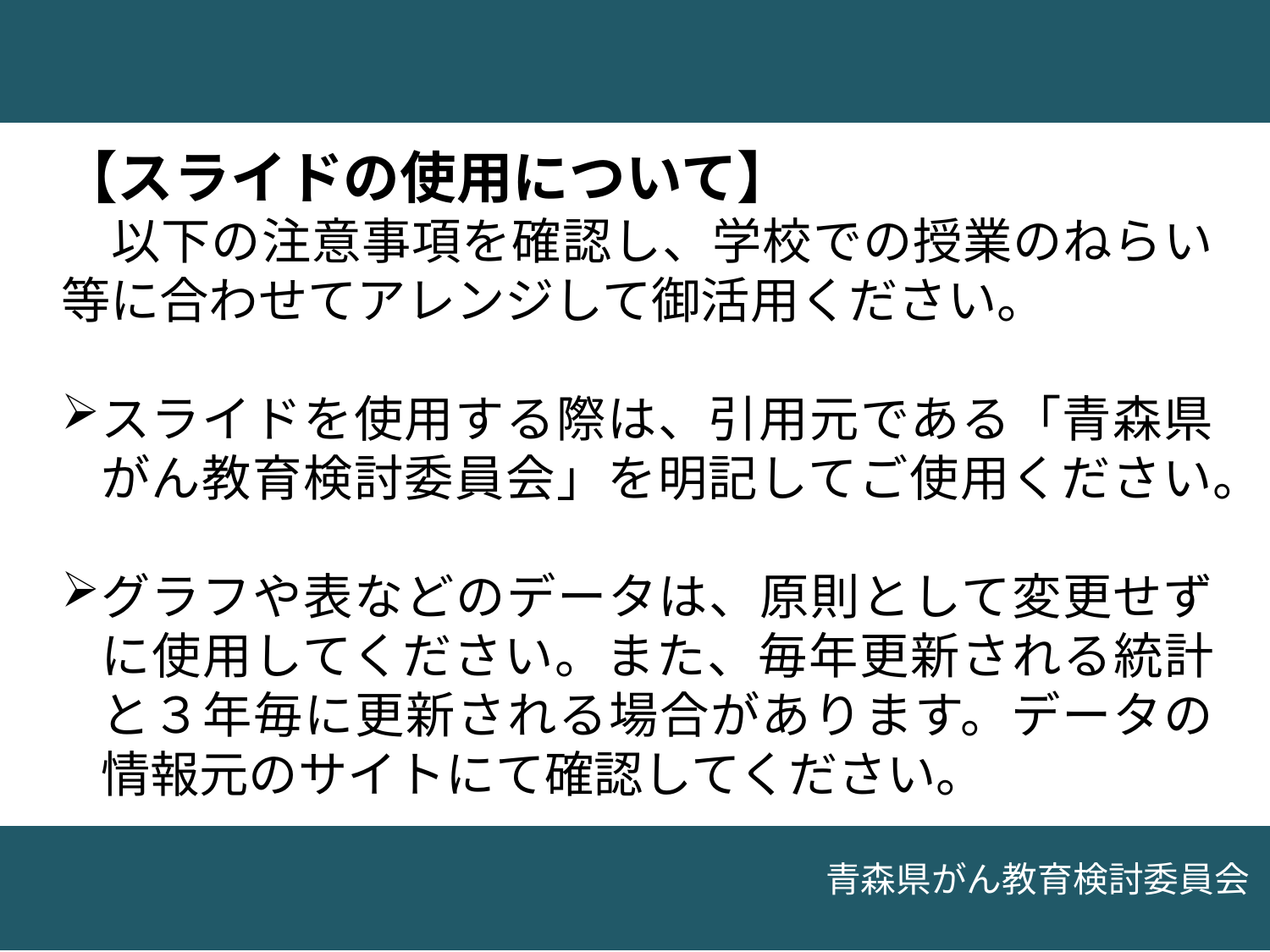

【スライドの使用について】
　以下の注意事項を確認し、学校での授業のねらい等に合わせてアレンジして御活用ください。

スライドを使用する際は、引用元である「青森県がん教育検討委員会」を明記してご使用ください。

グラフや表などのデータは、原則として変更せずに使用してください。また、毎年更新される統計と３年毎に更新される場合があります。データの情報元のサイトにて確認してください。

青森県がん教育検討委員会